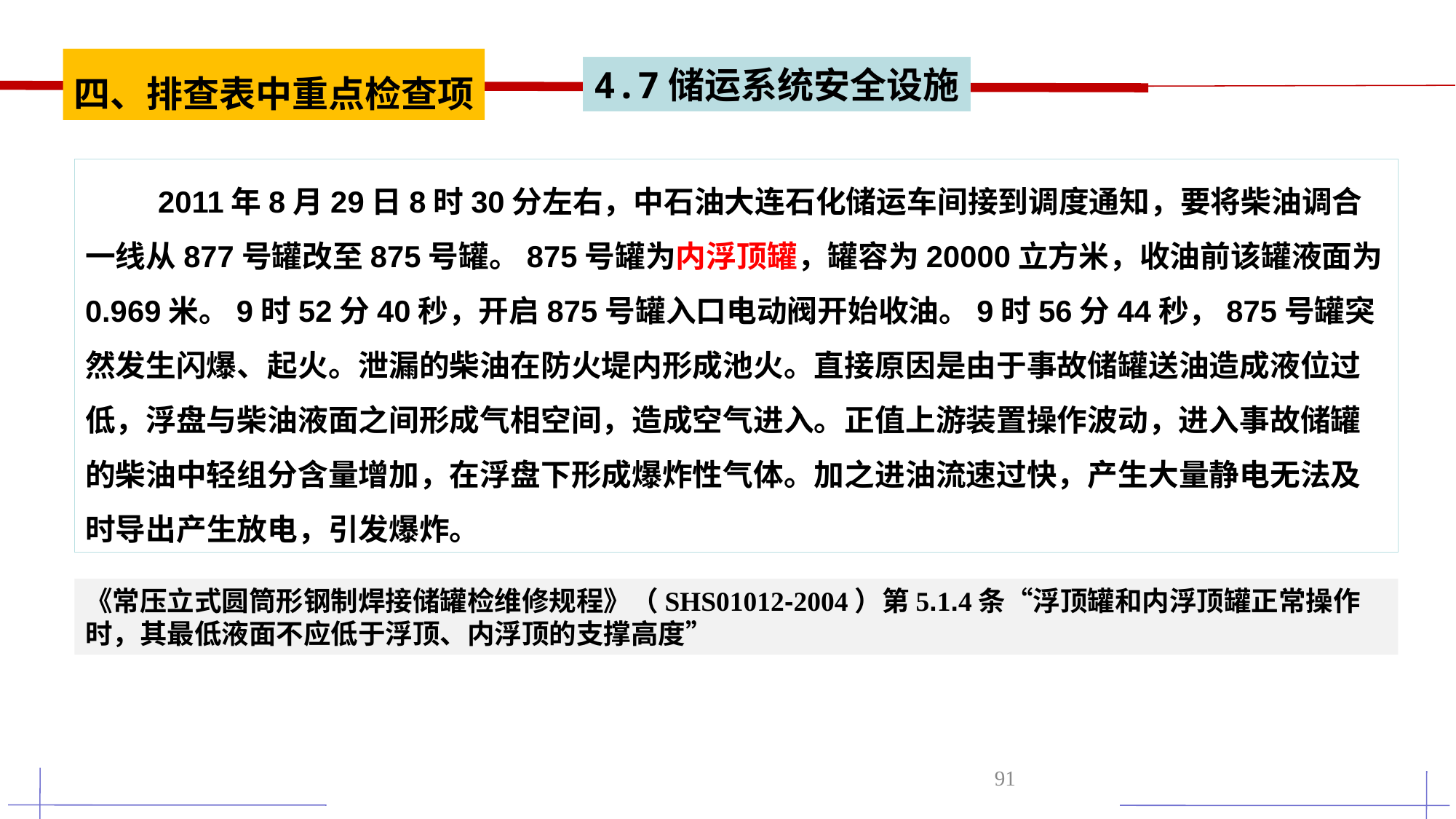

四、排查表中重点检查项
4.7储运系统安全设施
    2011年8月29日8时30分左右，中石油大连石化储运车间接到调度通知，要将柴油调合一线从877号罐改至875号罐。875号罐为内浮顶罐，罐容为20000立方米，收油前该罐液面为0.969米。9时52分40秒，开启875号罐入口电动阀开始收油。9时56分44秒，875号罐突然发生闪爆、起火。泄漏的柴油在防火堤内形成池火。直接原因是由于事故储罐送油造成液位过低，浮盘与柴油液面之间形成气相空间，造成空气进入。正值上游装置操作波动，进入事故储罐的柴油中轻组分含量增加，在浮盘下形成爆炸性气体。加之进油流速过快，产生大量静电无法及时导出产生放电，引发爆炸。
《常压立式圆筒形钢制焊接储罐检维修规程》（SHS01012-2004）第5.1.4条“浮顶罐和内浮顶罐正常操作时，其最低液面不应低于浮顶、内浮顶的支撑高度”
91